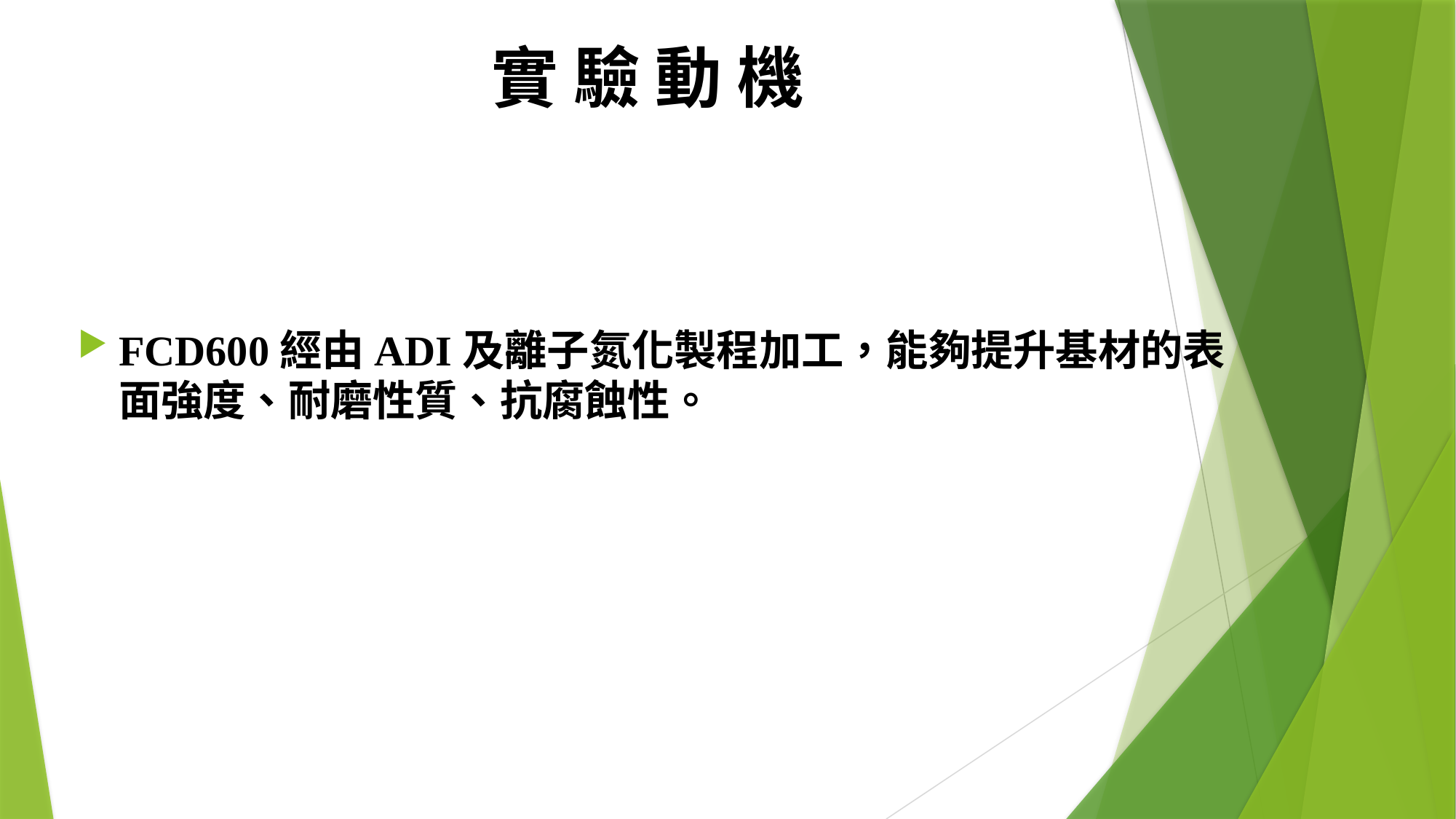

# 實 驗 動 機
FCD600經由ADI及離子氮化製程加工，能夠提升基材的表面強度、耐磨性質、抗腐蝕性。